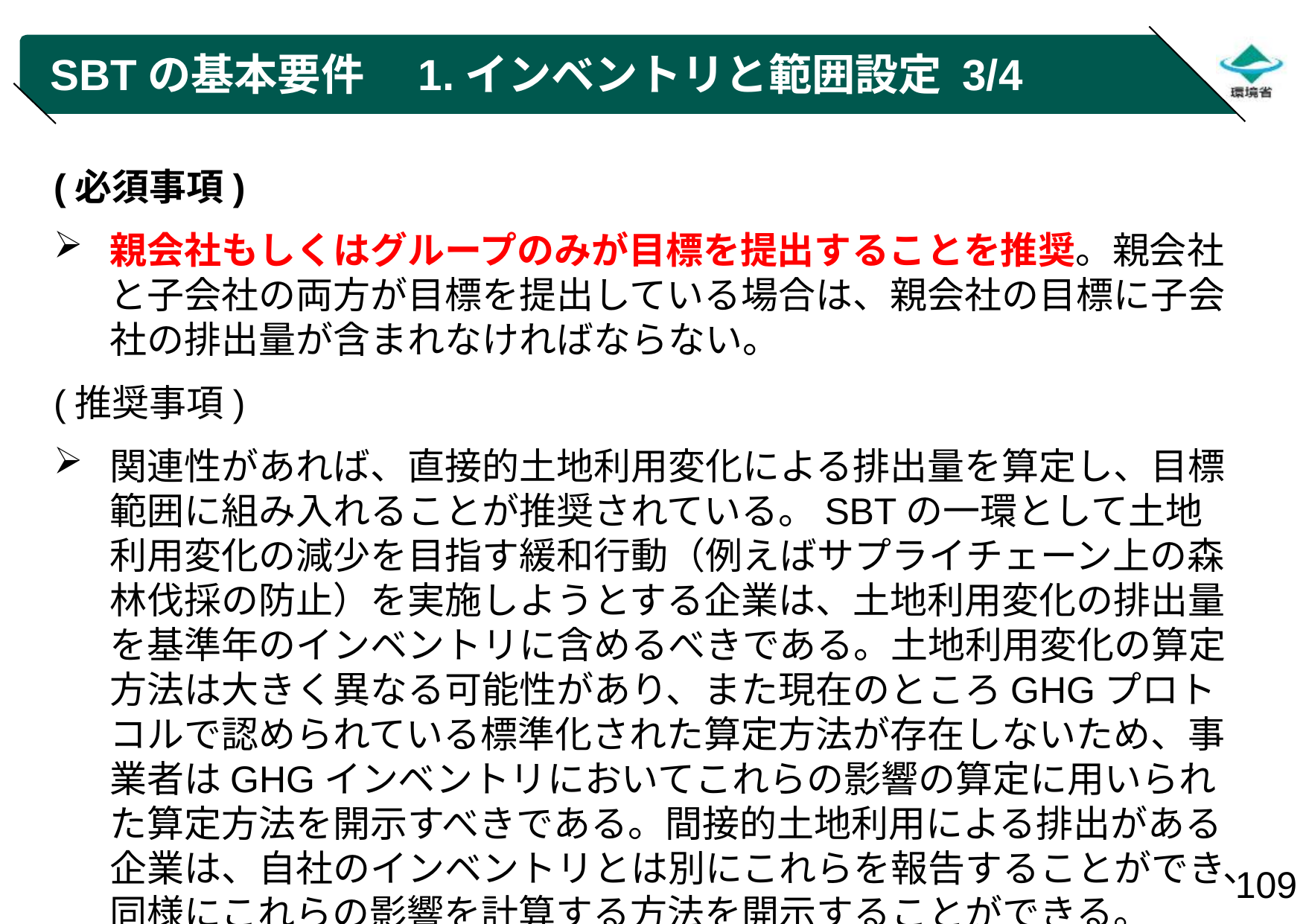

# SBTの基本要件　1.インベントリと範囲設定 3/4
(必須事項)
親会社もしくはグループのみが目標を提出することを推奨。親会社と子会社の両方が目標を提出している場合は、親会社の目標に子会社の排出量が含まれなければならない。
(推奨事項)
関連性があれば、直接的土地利用変化による排出量を算定し、目標範囲に組み入れることが推奨されている。SBTの一環として土地利用変化の減少を目指す緩和行動（例えばサプライチェーン上の森林伐採の防止）を実施しようとする企業は、土地利用変化の排出量を基準年のインベントリに含めるべきである。土地利用変化の算定方法は大きく異なる可能性があり、また現在のところGHGプロトコルで認められている標準化された算定方法が存在しないため、事業者はGHGインベントリにおいてこれらの影響の算定に用いられた算定方法を開示すべきである。間接的土地利用による排出がある企業は、自社のインベントリとは別にこれらを報告することができ、同様にこれらの影響を計算する方法を開示することができる。